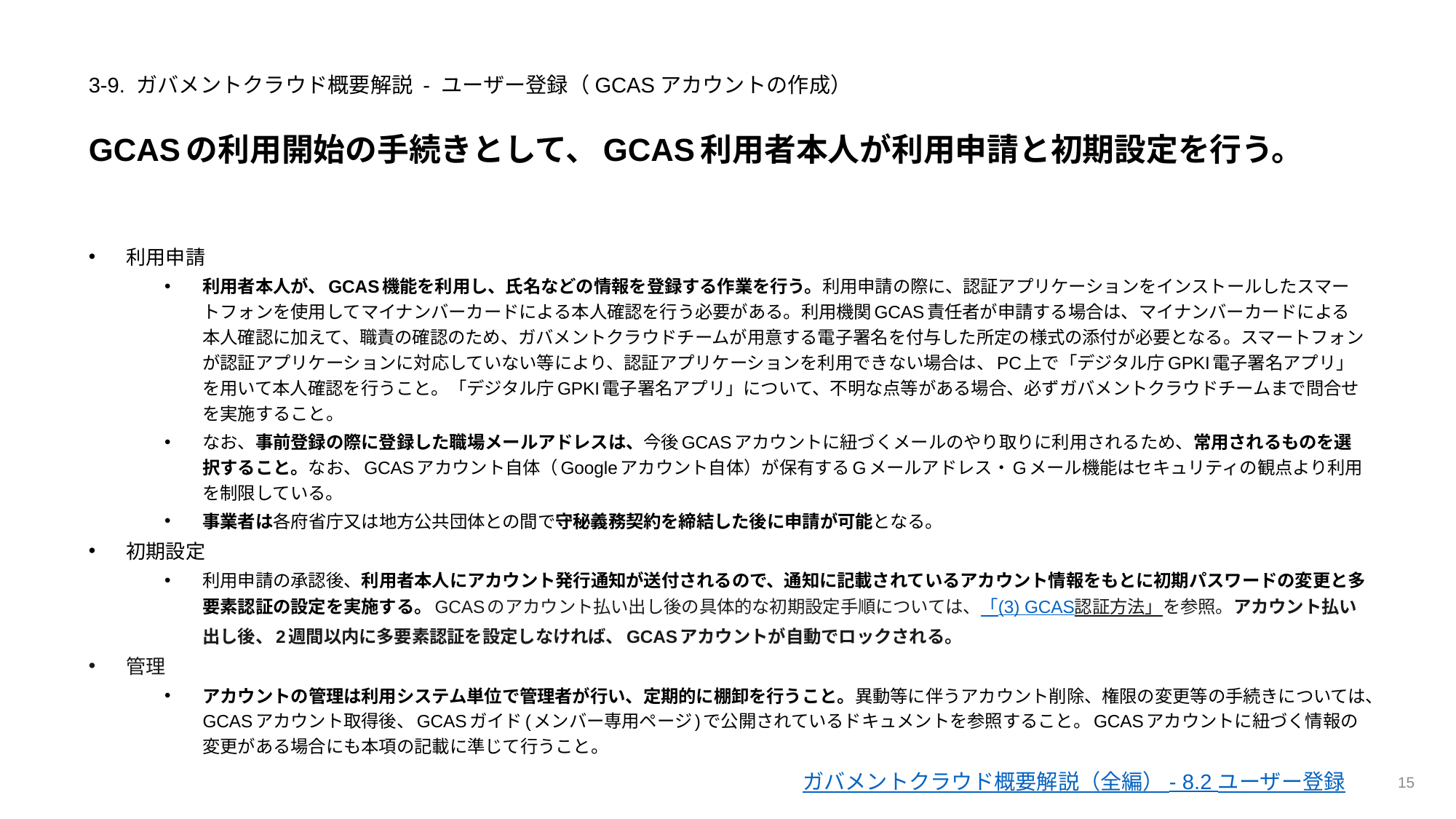

# 3-9. ガバメントクラウド概要解説 - ユーザー登録（GCASアカウントの作成）
GCASの利用開始の手続きとして、GCAS利用者本人が利用申請と初期設定を行う。
利用申請
利用者本人が、GCAS機能を利用し、氏名などの情報を登録する作業を行う。利用申請の際に、認証アプリケーションをインストールしたスマートフォンを使用してマイナンバーカードによる本人確認を行う必要がある。利用機関GCAS責任者が申請する場合は、マイナンバーカードによる本人確認に加えて、職責の確認のため、ガバメントクラウドチームが用意する電子署名を付与した所定の様式の添付が必要となる。スマートフォンが認証アプリケーションに対応していない等により、認証アプリケーションを利用できない場合は、PC上で「デジタル庁GPKI電子署名アプリ」を用いて本人確認を行うこと。「デジタル庁GPKI電子署名アプリ」について、不明な点等がある場合、必ずガバメントクラウドチームまで問合せを実施すること。
なお、事前登録の際に登録した職場メールアドレスは、今後GCASアカウントに紐づくメールのやり取りに利用されるため、常用されるものを選択すること。なお、GCASアカウント自体（Googleアカウント自体）が保有するGメールアドレス・Gメール機能はセキュリティの観点より利用を制限している。
事業者は各府省庁又は地方公共団体との間で守秘義務契約を締結した後に申請が可能となる。
初期設定
利用申請の承認後、利用者本人にアカウント発行通知が送付されるので、通知に記載されているアカウント情報をもとに初期パスワードの変更と多要素認証の設定を実施する。GCASのアカウント払い出し後の具体的な初期設定手順については、「(3) GCAS認証方法」を参照。アカウント払い出し後、2週間以内に多要素認証を設定しなければ、GCASアカウントが自動でロックされる。
管理
アカウントの管理は利用システム単位で管理者が行い、定期的に棚卸を行うこと。異動等に伴うアカウント削除、権限の変更等の手続きについては、GCASアカウント取得後、GCASガイド(メンバー専用ページ)で公開されているドキュメントを参照すること。GCASアカウントに紐づく情報の変更がある場合にも本項の記載に準じて行うこと。
15
ガバメントクラウド概要解説（全編） - 8.2 ユーザー登録